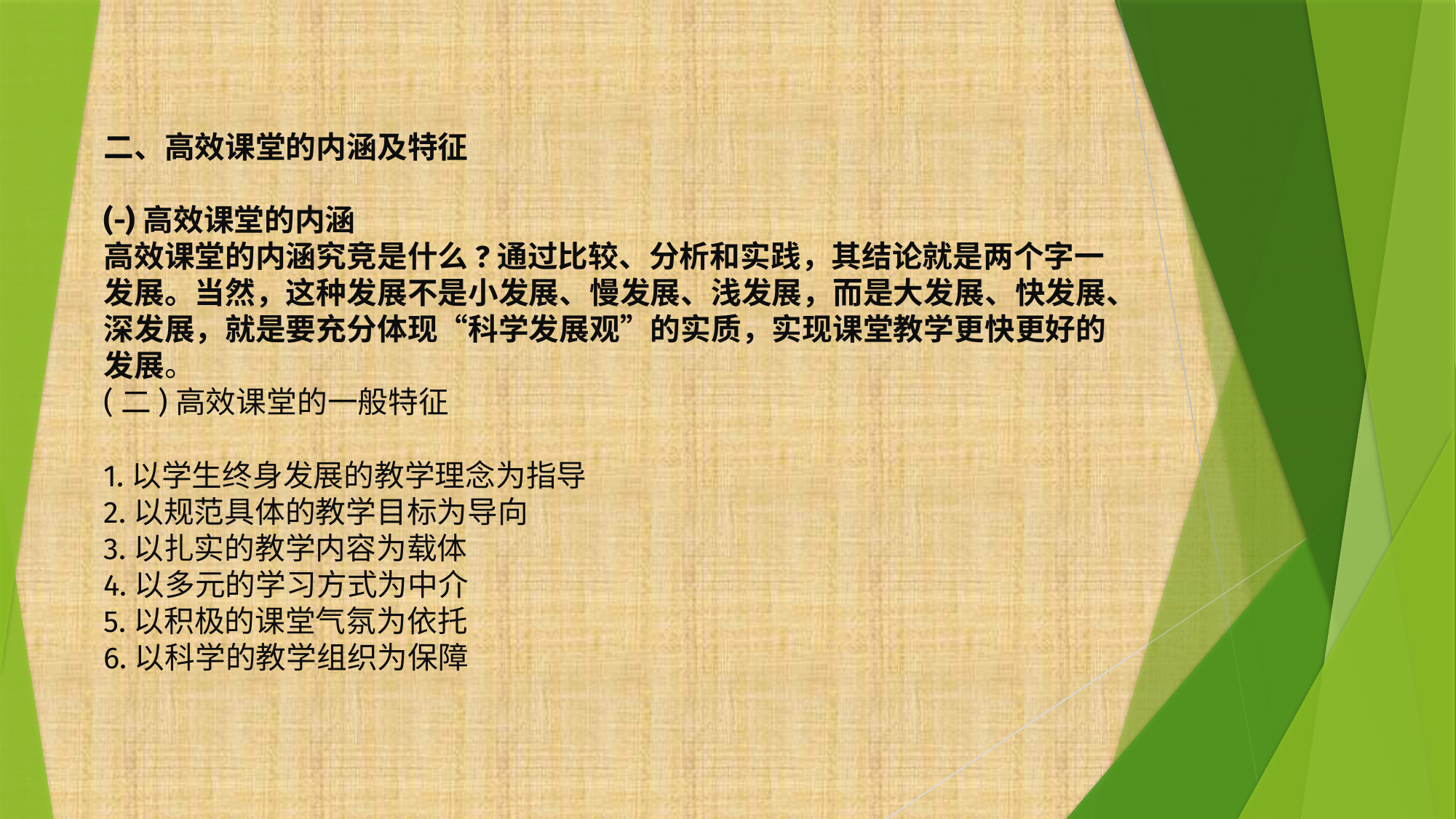

二、高效课堂的内涵及特征

(-)高效课堂的内涵
高效课堂的内涵究竞是什么?通过比较、分析和实践，其结论就是两个字一发展。当然，这种发展不是小发展、慢发展、浅发展，而是大发展、快发展、深发展，就是要充分体现“科学发展观”的实质，实现课堂教学更快更好的发展。
(二)高效课堂的一般特征

1.以学生终身发展的教学理念为指导
2.以规范具体的教学目标为导向
3.以扎实的教学内容为载体
4.以多元的学习方式为中介
5.以积极的课堂气氛为依托
6.以科学的教学组织为保障